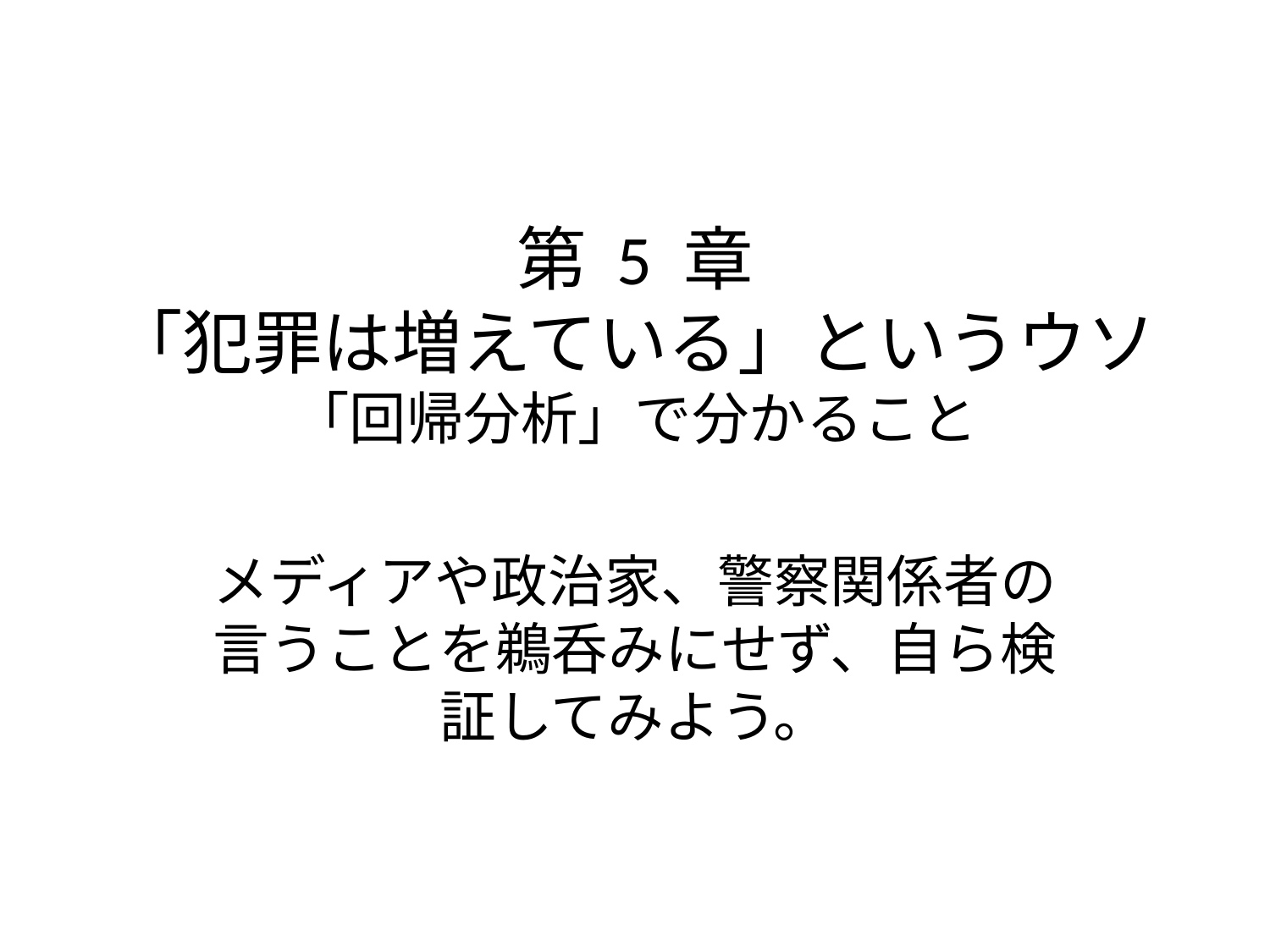

# 第 5 章 「犯罪は増えている」というウソ 「回帰分析」で分かること
メディアや政治家、警察関係者の言うことを鵜呑みにせず、自ら検証してみよう。